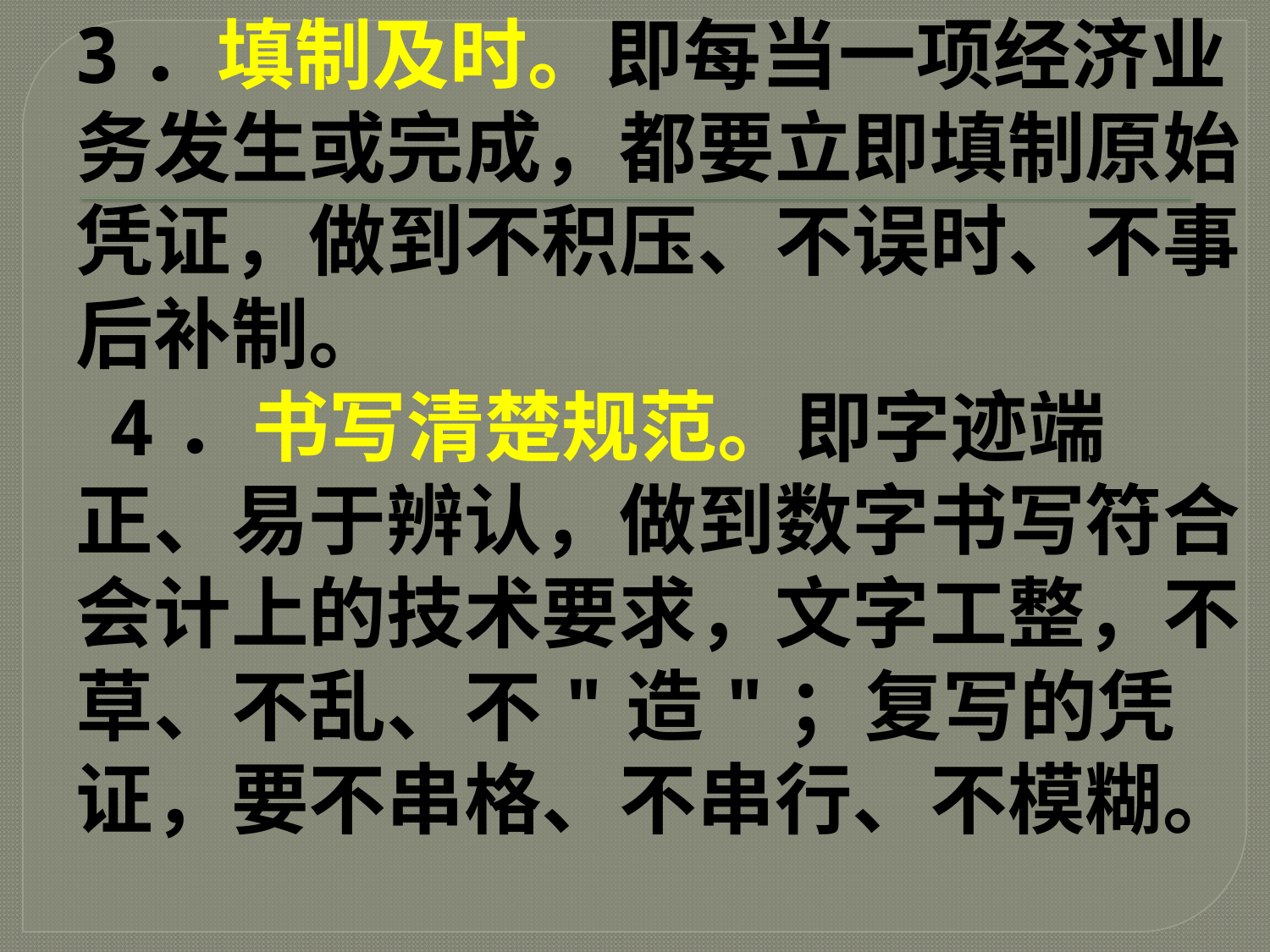

3．填制及时。即每当一项经济业务发生或完成，都要立即填制原始凭证，做到不积压、不误时、不事后补制。
　4．书写清楚规范。即字迹端正、易于辨认，做到数字书写符合会计上的技术要求，文字工整，不草、不乱、不"造"；复写的凭证，要不串格、不串行、不模糊。

#